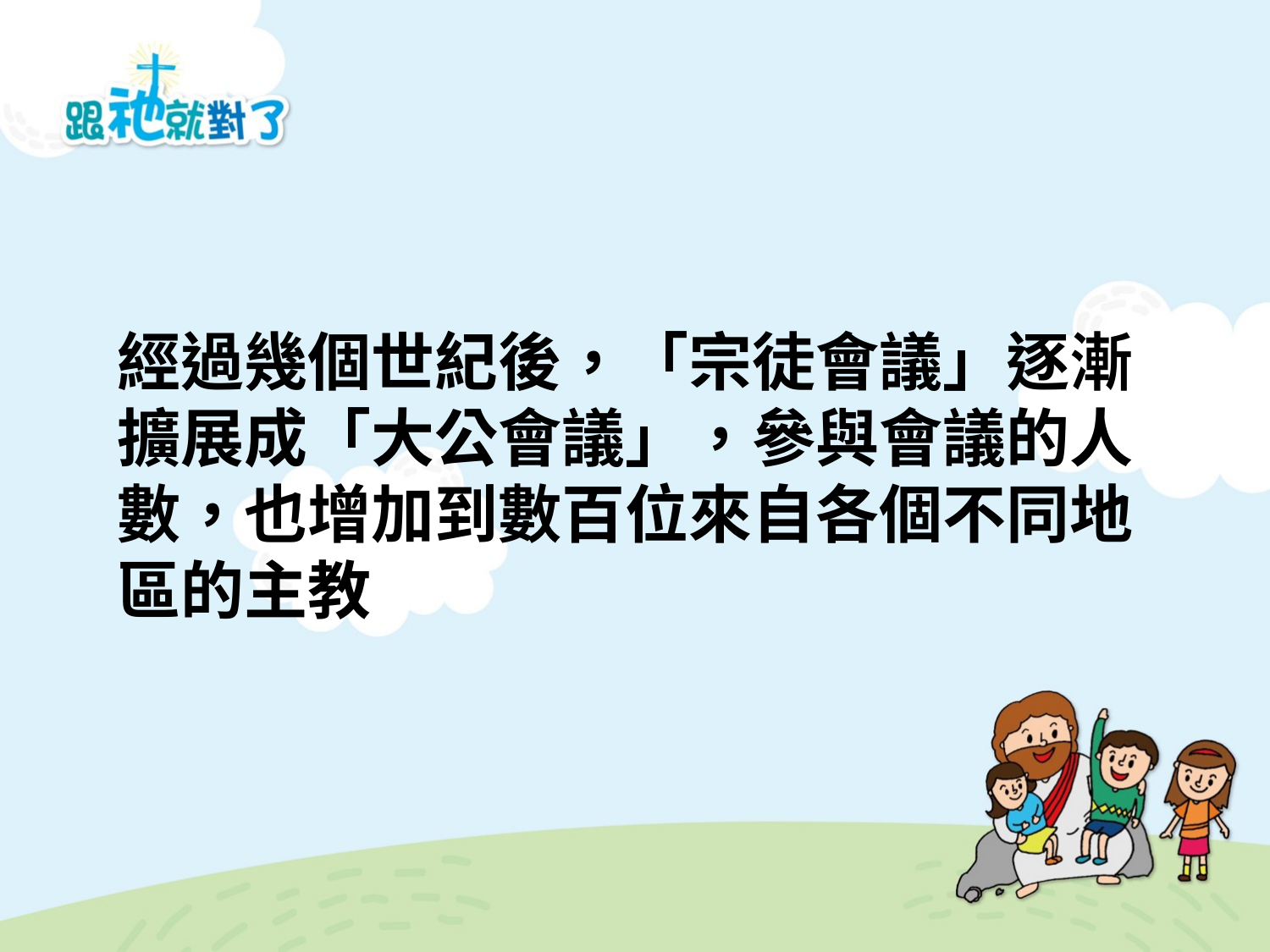

經過幾個世紀後，「宗徒會議」逐漸擴展成「大公會議」，參與會議的人數，也增加到數百位來自各個不同地區的主教